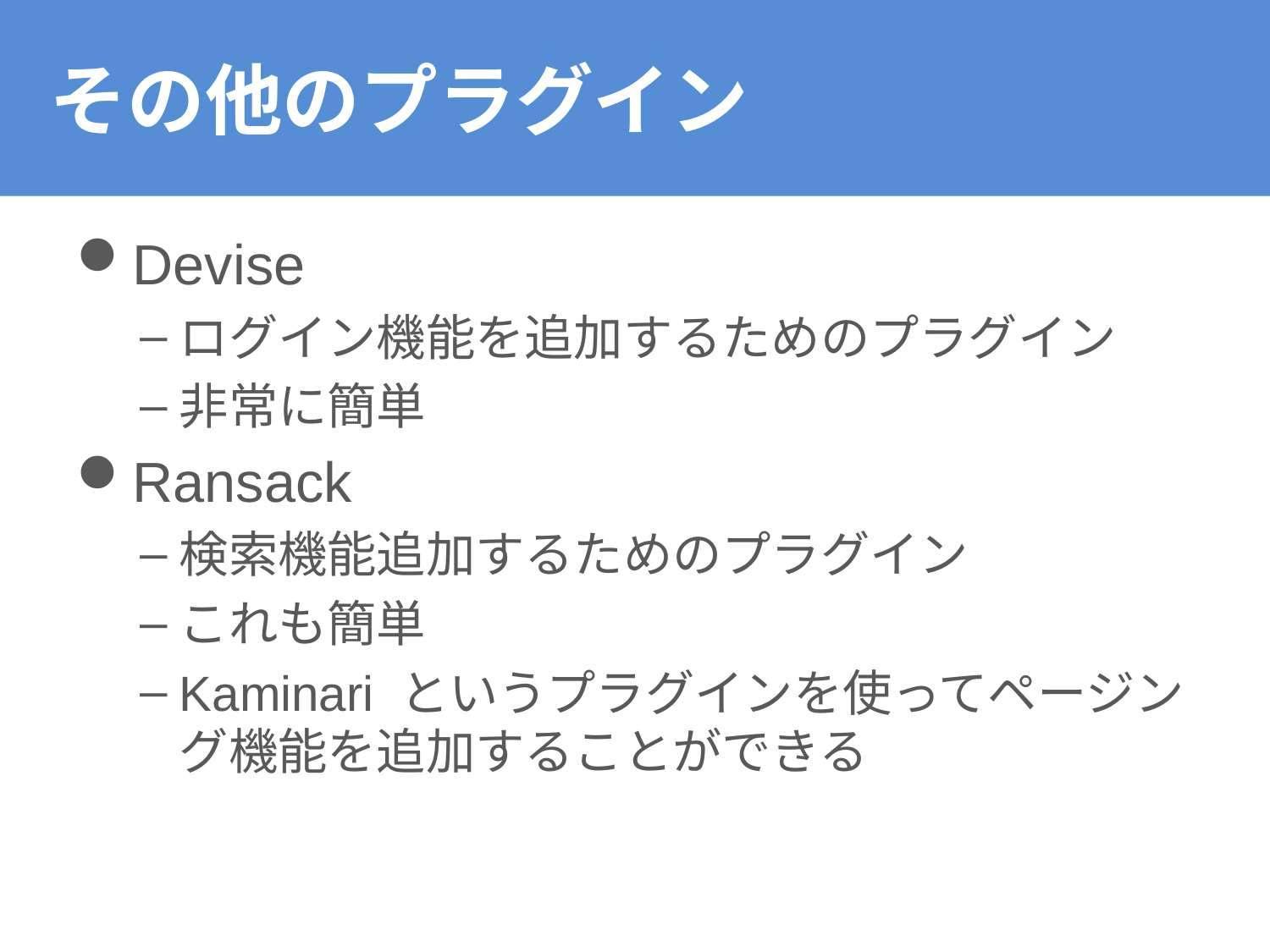

# その他のプラグイン
Devise
ログイン機能を追加するためのプラグイン
非常に簡単
Ransack
検索機能追加するためのプラグイン
これも簡単
Kaminari というプラグインを使ってページング機能を追加することができる